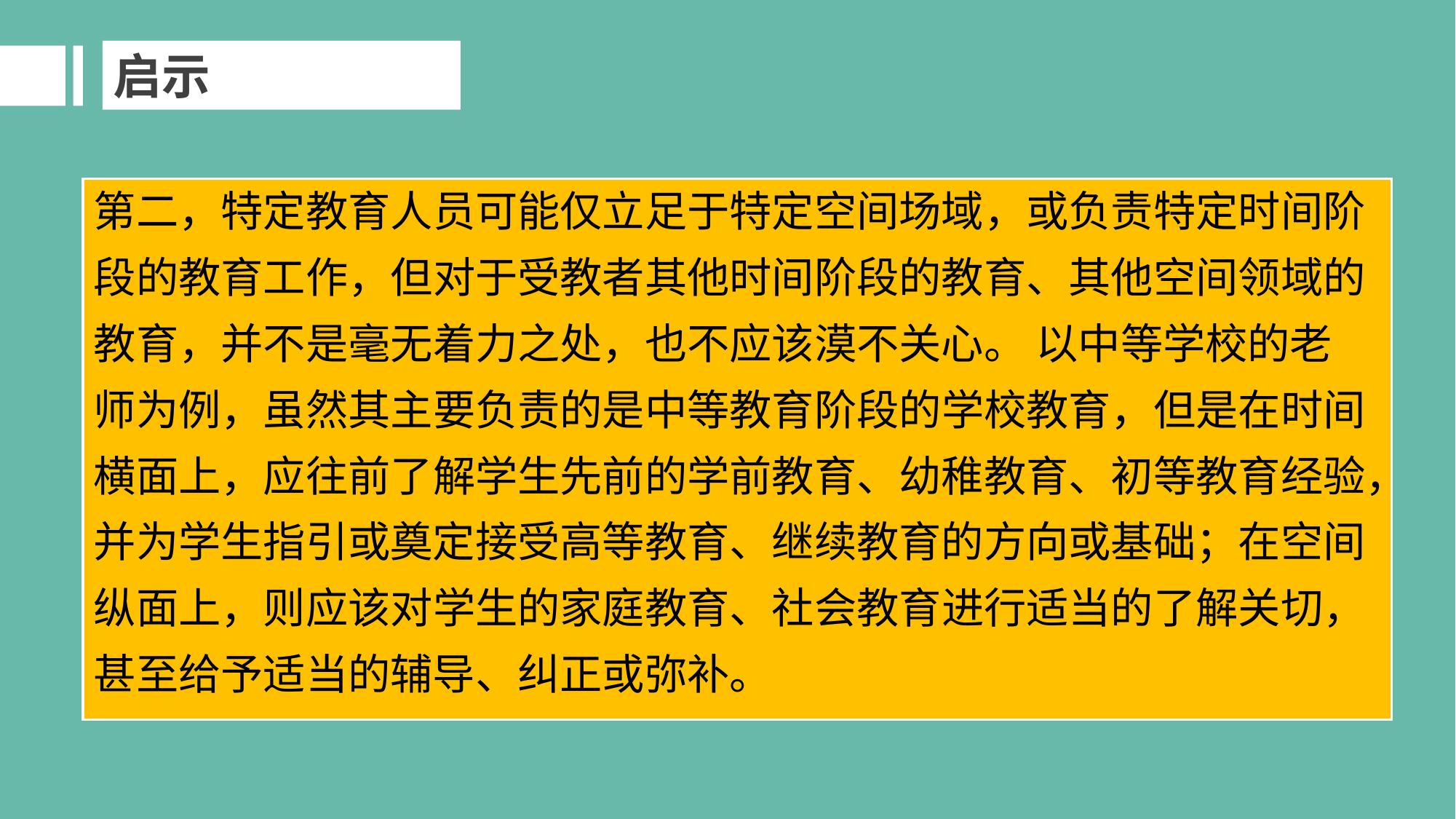

启示

第二，特定教育人员可能仅立足于特定空间场域，或负责特定时间阶
段的教育工作，但对于受教者其他时间阶段的教育、其他空间领域的
教育，并不是毫无着力之处，也不应该漠不关心。 以中等学校的老
师为例，虽然其主要负责的是中等教育阶段的学校教育，但是在时间
横面上，应往前了解学生先前的学前教育、幼稚教育、初等教育经验，
并为学生指引或奠定接受高等教育、继续教育的方向或基础；在空间
纵面上，则应该对学生的家庭教育、社会教育进行适当的了解关切，
甚至给予适当的辅导、纠正或弥补。